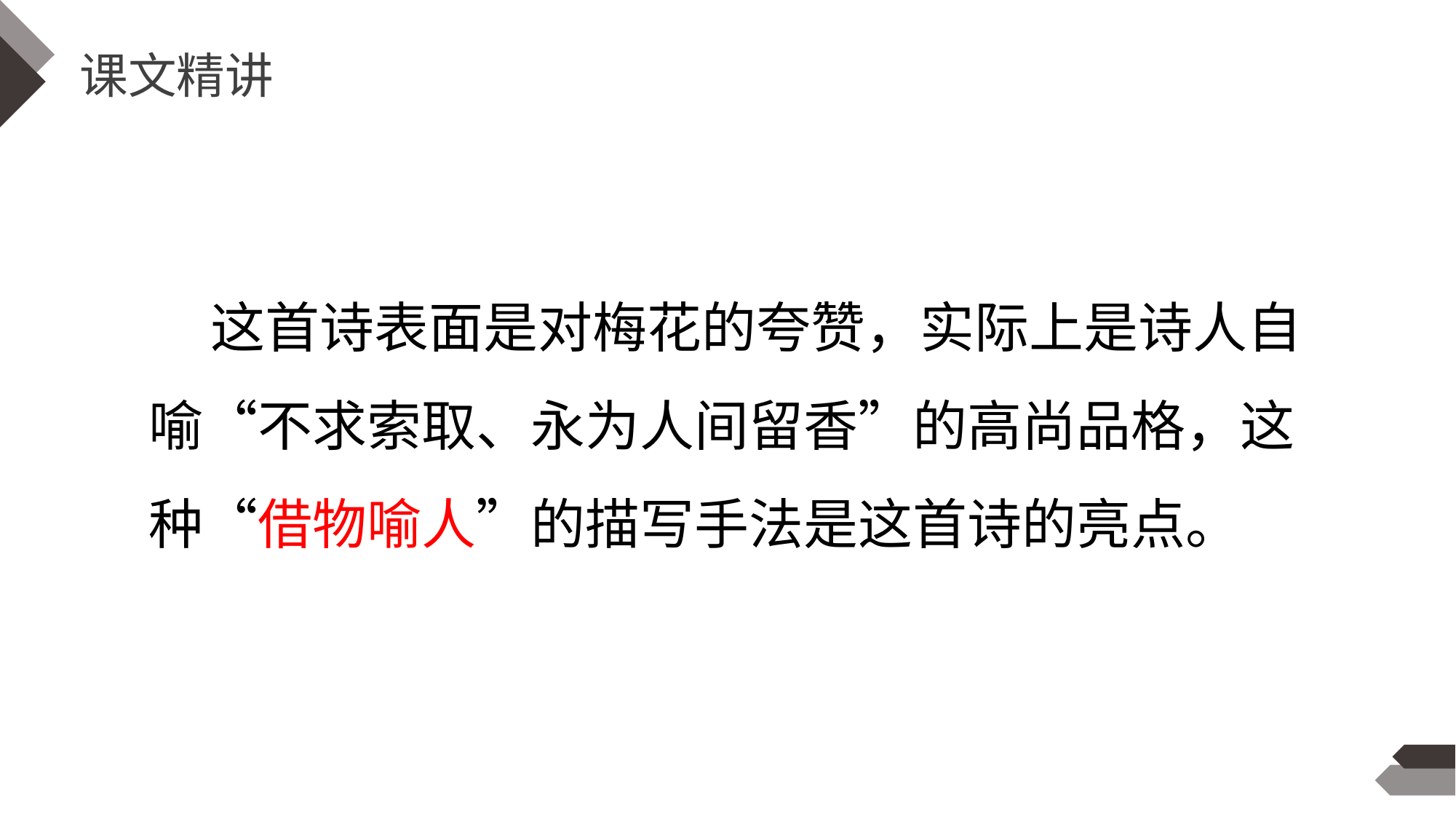

课文精讲
    这首诗表面是对梅花的夸赞，实际上是诗人自喻“不求索取、永为人间留香”的高尚品格，这种“借物喻人”的描写手法是这首诗的亮点。